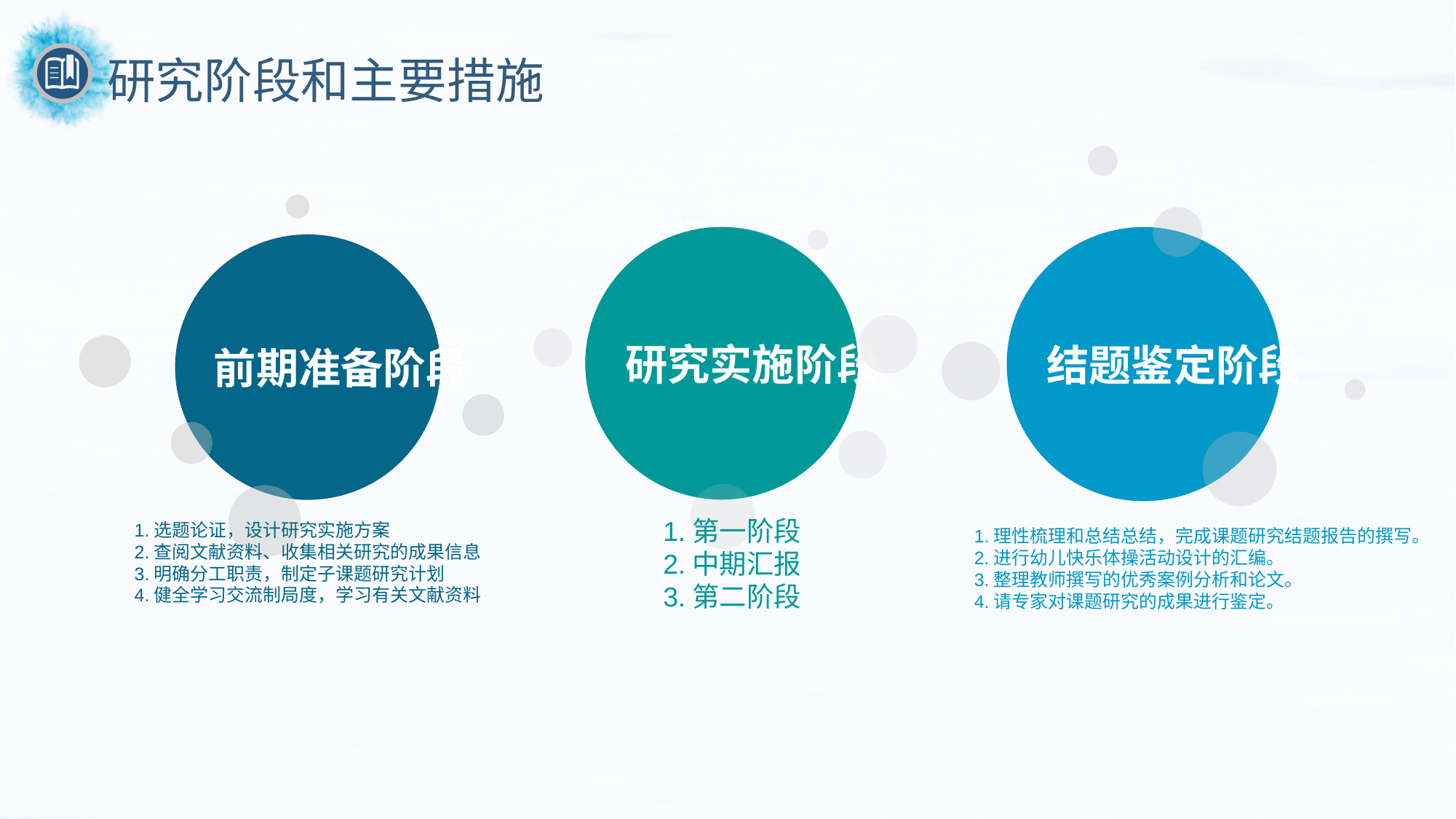

研究阶段和主要措施

研究实施阶段
结题鉴定阶段

前期准备阶段

1.选题论证，设计研究实施方案
2.查阅文献资料、收集相关研究的成果信息
3.明确分工职责，制定子课题研究计划
4.健全学习交流制局度，学习有关文献资料
1.理性梳理和总结总结，完成课题研究结题报告的撰写。
2.进行幼儿快乐体操活动设计的汇编。
3.整理教师撰写的优秀案例分析和论文。
4.请专家对课题研究的成果进行鉴定。
1.第一阶段
2.中期汇报
3.第二阶段